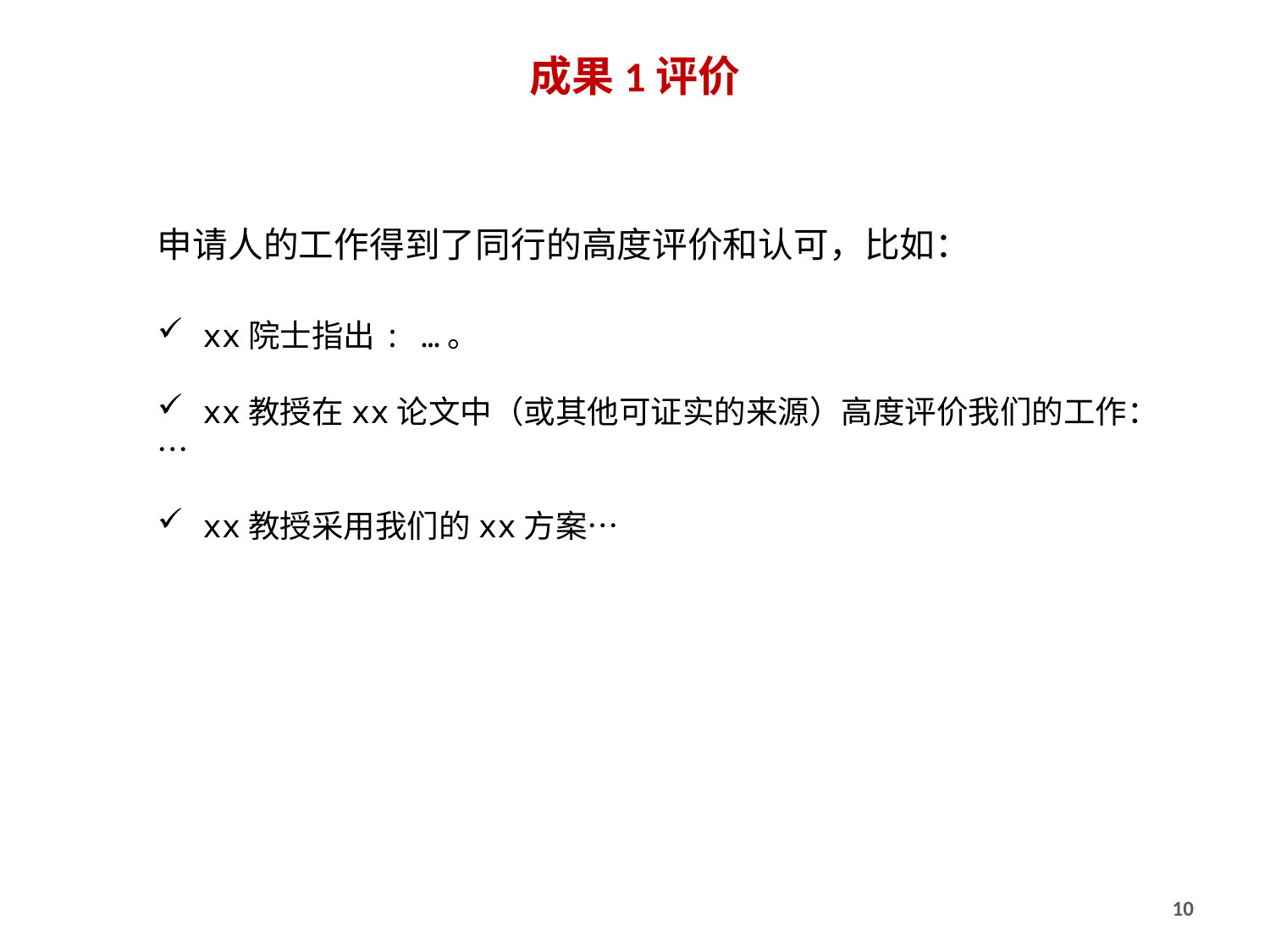

# 成果1评价
申请人的工作得到了同行的高度评价和认可，比如：

 xx院士指出: …。

 xx教授在xx论文中（或其他可证实的来源）高度评价我们的工作：…

 xx教授采用我们的xx方案…
10